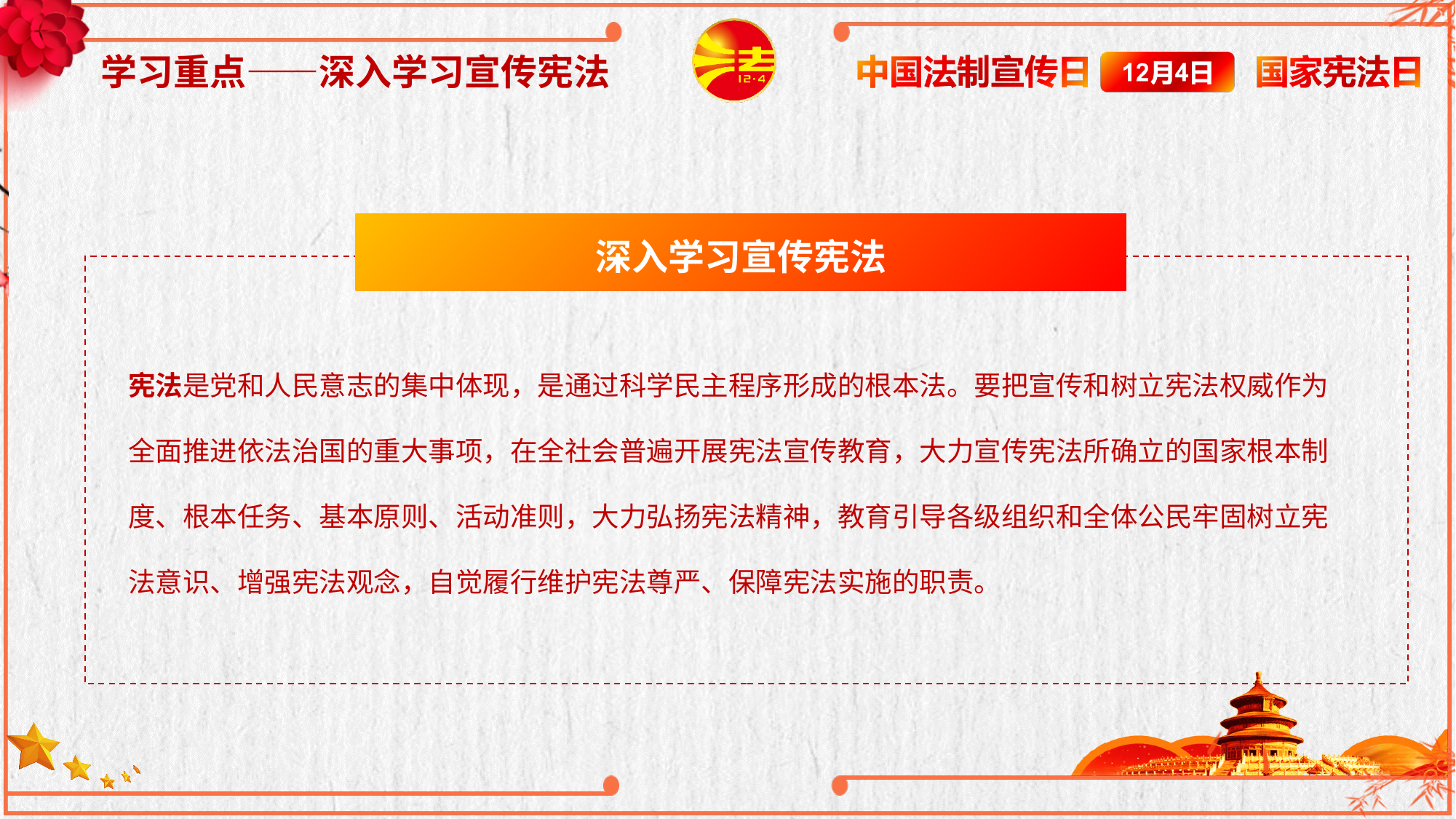

学习重点——深入学习宣传宪法

深入学习宣传宪法

宪法是党和人民意志的集中体现，是通过科学民主程序形成的根本法。要把宣传和树立宪法权威作为全面推进依法治国的重大事项，在全社会普遍开展宪法宣传教育，大力宣传宪法所确立的国家根本制度、根本任务、基本原则、活动准则，大力弘扬宪法精神，教育引导各级组织和全体公民牢固树立宪法意识、增强宪法观念，自觉履行维护宪法尊严、保障宪法实施的职责。